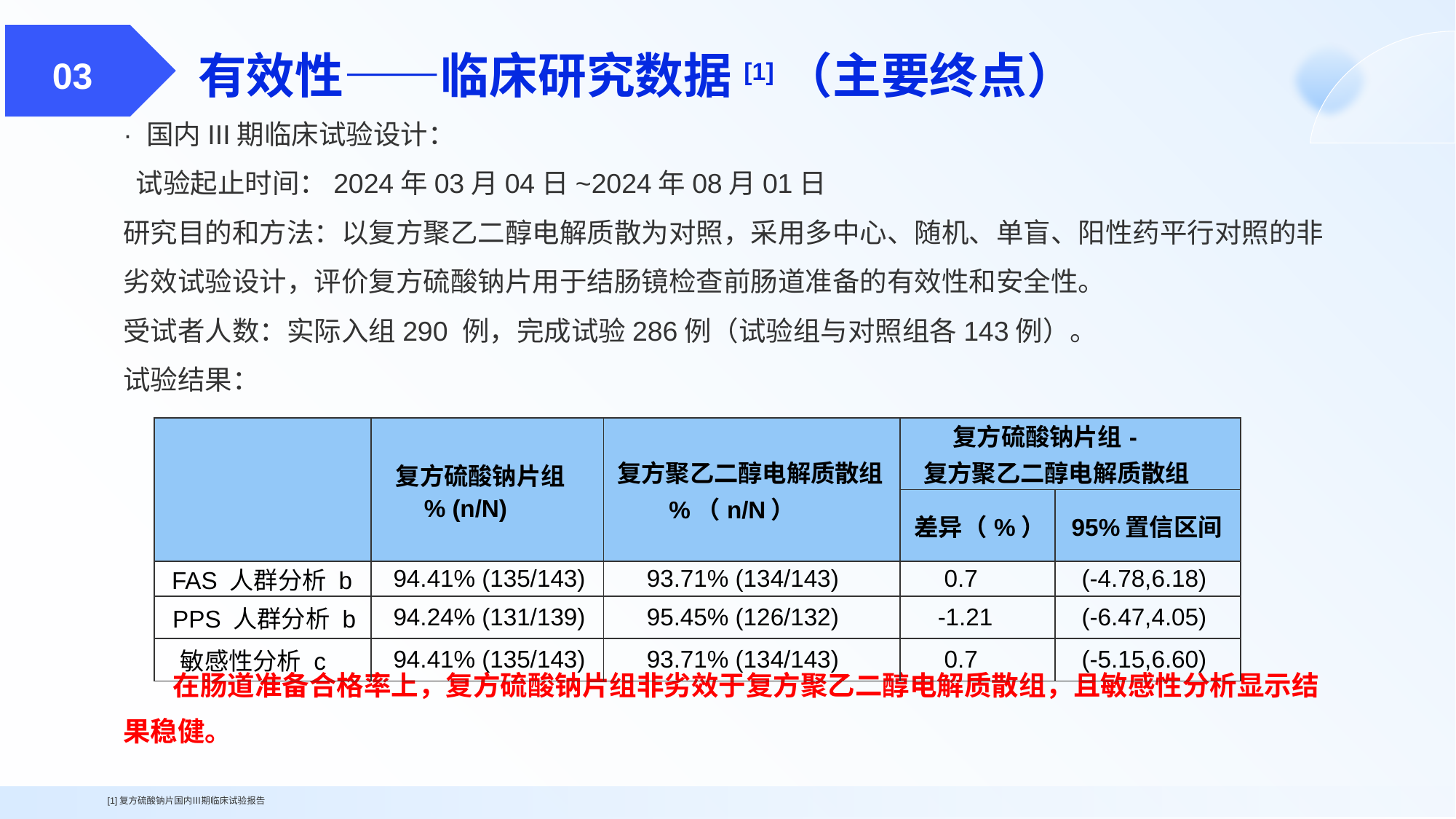

有效性——临床研究数据[1]（主要终点）

  03
· 国内III期临床试验设计：
 试验起止时间：2024年03月04日~2024年08月01日
研究目的和方法：以复方聚乙二醇电解质散为对照，采用多中心、随机、单盲、阳性药平行对照的非劣效试验设计，评价复方硫酸钠片用于结肠镜检查前肠道准备的有效性和安全性。
受试者人数：实际入组290 例，完成试验286例（试验组与对照组各143例）。
试验结果：

       在肠道准备合格率上，复方硫酸钠片组非劣效于复方聚乙二醇电解质散组，且敏感性分析显示结果稳健。
|  | 复方硫酸钠片组 % (n/N) | 复方聚乙二醇电解质散组 %（n/N） | 复方硫酸钠片组- 复方聚乙二醇电解质散组 |  |
| --- | --- | --- | --- | --- |
|  |  |  | 差异（%） | 95%置信区间 |
| FAS 人群分析 b | 94.41% (135/143) | 93.71% (134/143) | 0.7 | (-4.78,6.18) |
| PPS 人群分析 b | 94.24% (131/139) | 95.45% (126/132) | -1.21 | (-6.47,4.05) |
| 敏感性分析 c | 94.41% (135/143) | 93.71% (134/143) | 0.7 | (-5.15,6.60) |
[1]复方硫酸钠片国内Ⅲ期临床试验报告